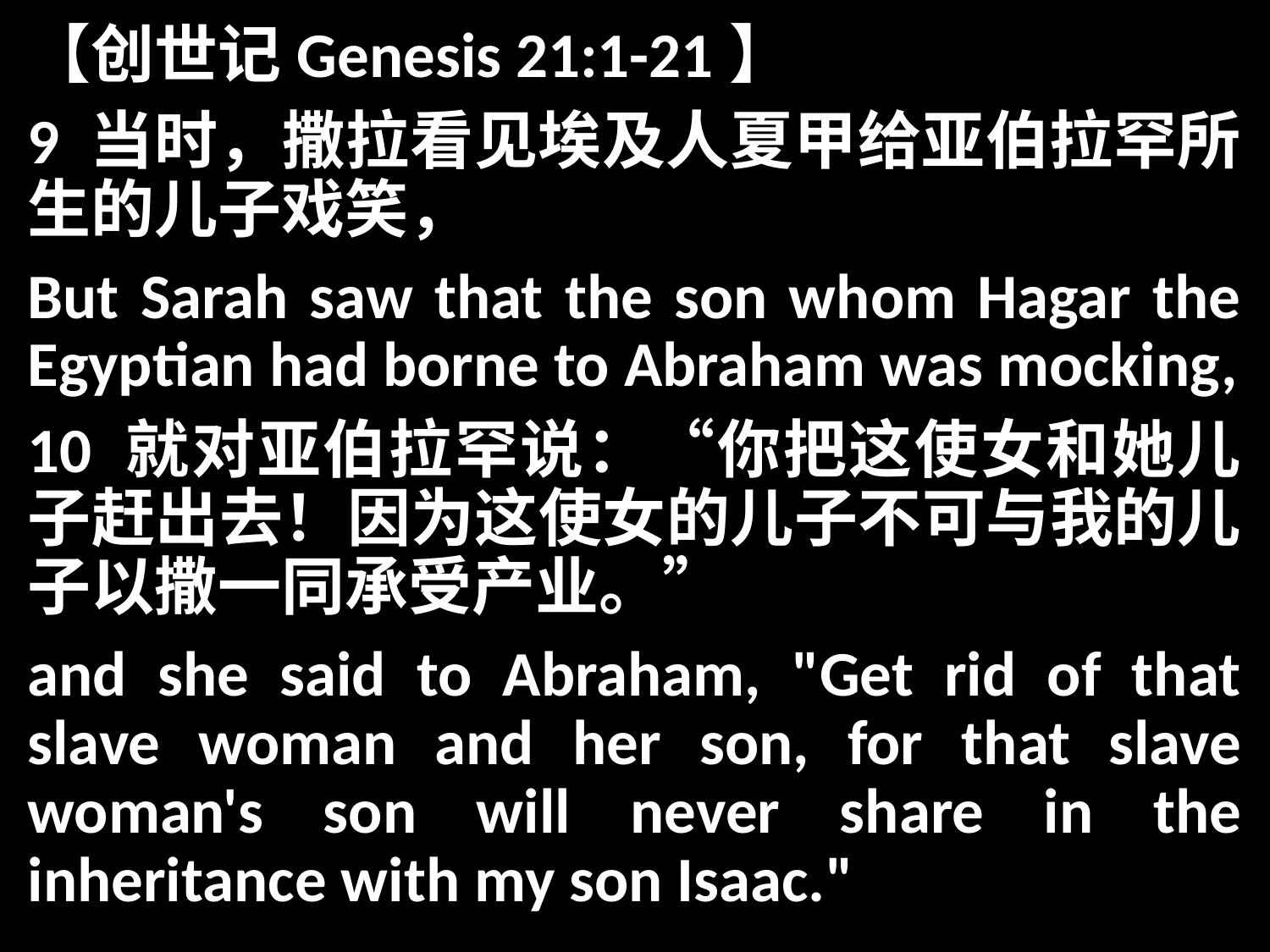

【创世记Genesis 21:1-21】
9 当时，撒拉看见埃及人夏甲给亚伯拉罕所生的儿子戏笑，
But Sarah saw that the son whom Hagar the Egyptian had borne to Abraham was mocking,
10 就对亚伯拉罕说：“你把这使女和她儿子赶出去！因为这使女的儿子不可与我的儿子以撒一同承受产业。”
and she said to Abraham, "Get rid of that slave woman and her son, for that slave woman's son will never share in the inheritance with my son Isaac."